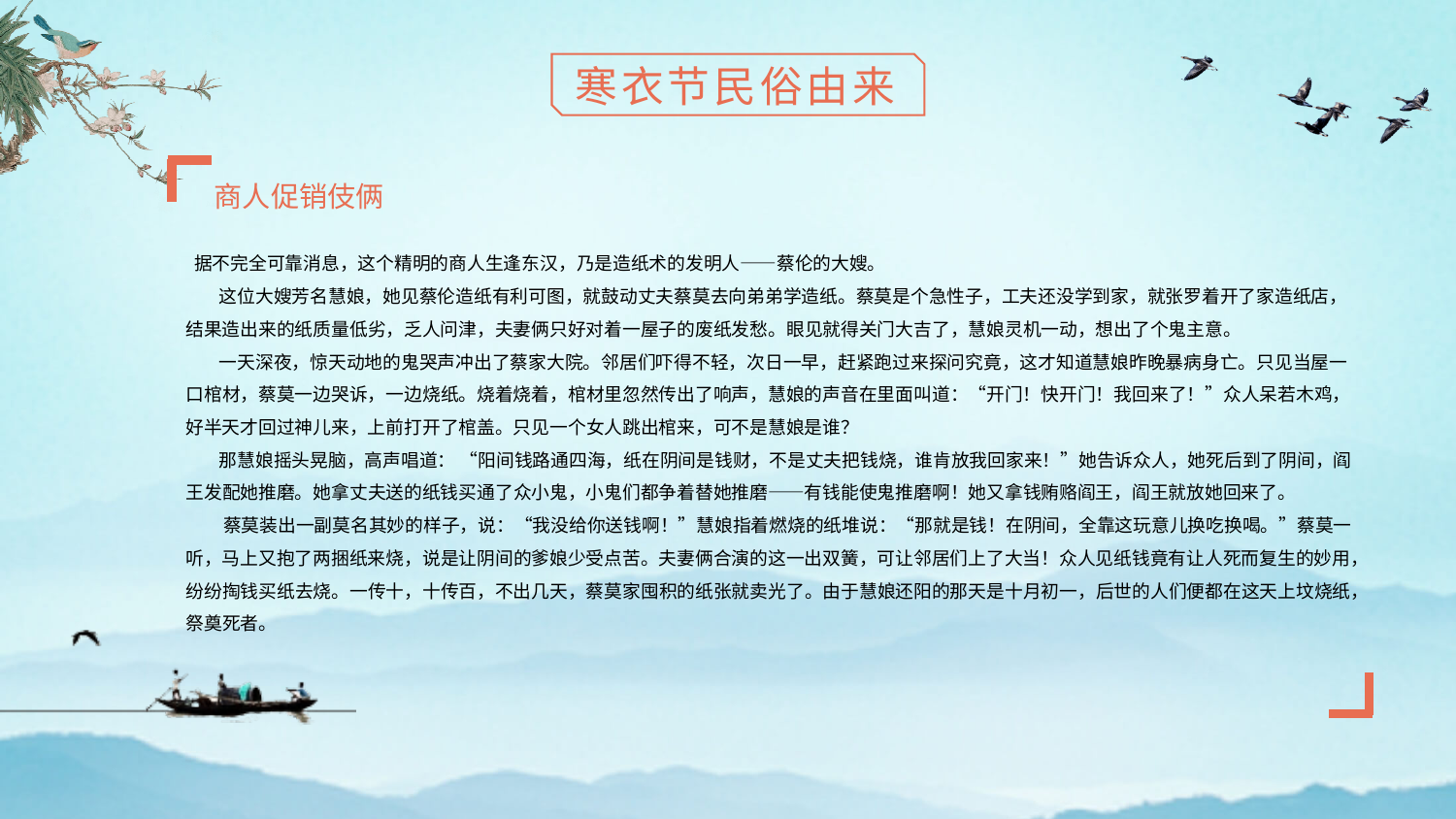

寒衣节民俗由来

商人促销伎俩
 据不完全可靠消息，这个精明的商人生逢东汉，乃是造纸术的发明人——蔡伦的大嫂。
       这位大嫂芳名慧娘，她见蔡伦造纸有利可图，就鼓动丈夫蔡莫去向弟弟学造纸。蔡莫是个急性子，工夫还没学到家，就张罗着开了家造纸店，结果造出来的纸质量低劣，乏人问津，夫妻俩只好对着一屋子的废纸发愁。眼见就得关门大吉了，慧娘灵机一动，想出了个鬼主意。
       一天深夜，惊天动地的鬼哭声冲出了蔡家大院。邻居们吓得不轻，次日一早，赶紧跑过来探问究竟，这才知道慧娘昨晚暴病身亡。只见当屋一口棺材，蔡莫一边哭诉，一边烧纸。烧着烧着，棺材里忽然传出了响声，慧娘的声音在里面叫道：“开门！快开门！我回来了！”众人呆若木鸡，好半天才回过神儿来，上前打开了棺盖。只见一个女人跳出棺来，可不是慧娘是谁？
       那慧娘摇头晃脑，高声唱道： “阳间钱路通四海，纸在阴间是钱财，不是丈夫把钱烧，谁肯放我回家来！”她告诉众人，她死后到了阴间，阎王发配她推磨。她拿丈夫送的纸钱买通了众小鬼，小鬼们都争着替她推磨——有钱能使鬼推磨啊！她又拿钱贿赂阎王，阎王就放她回来了。
        蔡莫装出一副莫名其妙的样子，说：“我没给你送钱啊！”慧娘指着燃烧的纸堆说：“那就是钱！在阴间，全靠这玩意儿换吃换喝。”蔡莫一听，马上又抱了两捆纸来烧，说是让阴间的爹娘少受点苦。夫妻俩合演的这一出双簧，可让邻居们上了大当！众人见纸钱竟有让人死而复生的妙用，纷纷掏钱买纸去烧。一传十，十传百，不出几天，蔡莫家囤积的纸张就卖光了。由于慧娘还阳的那天是十月初一，后世的人们便都在这天上坟烧纸，祭奠死者。